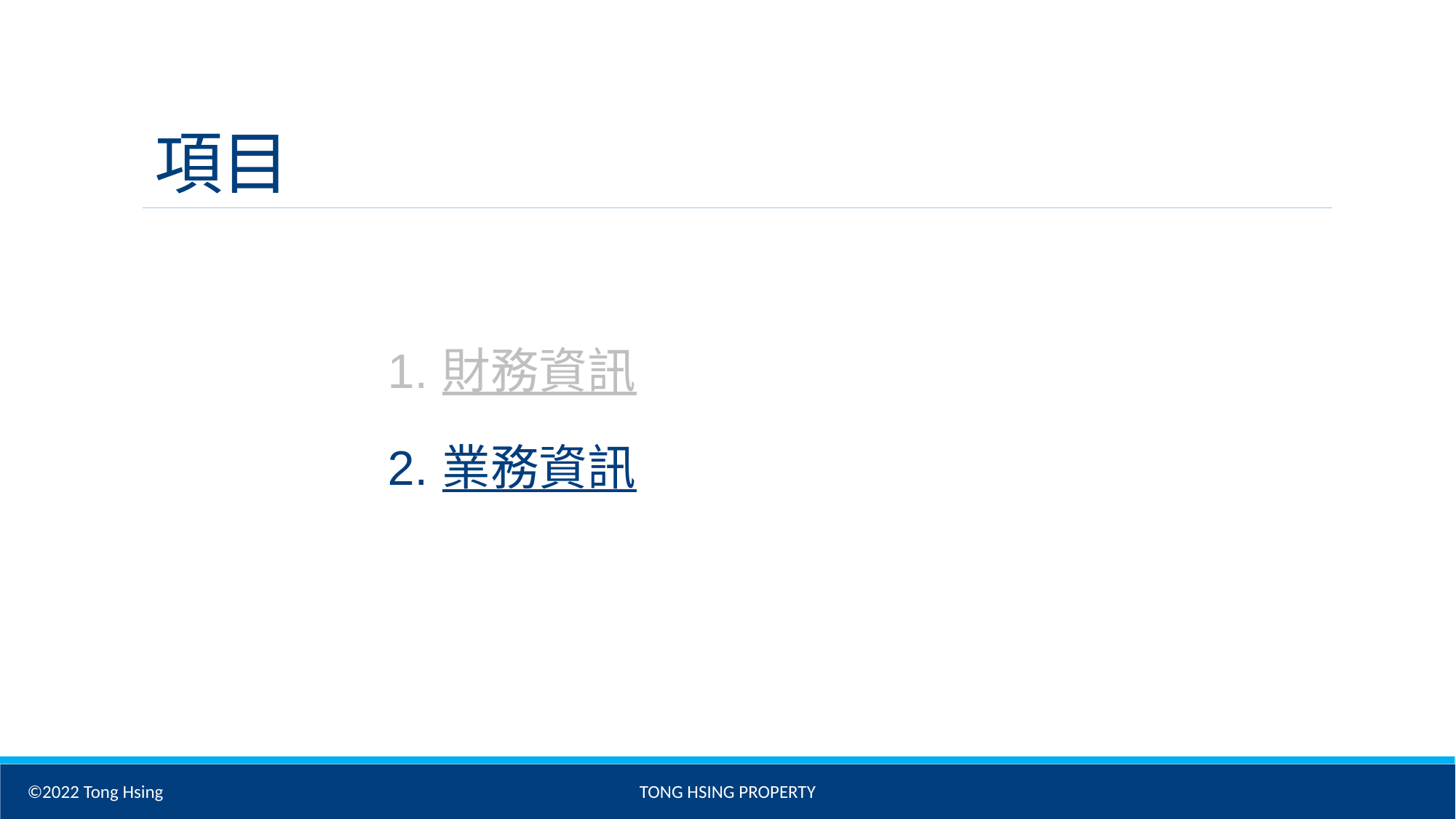

項目
財務資訊
業務資訊
©2022 Tong Hsing
TONG HSING PROPERTY